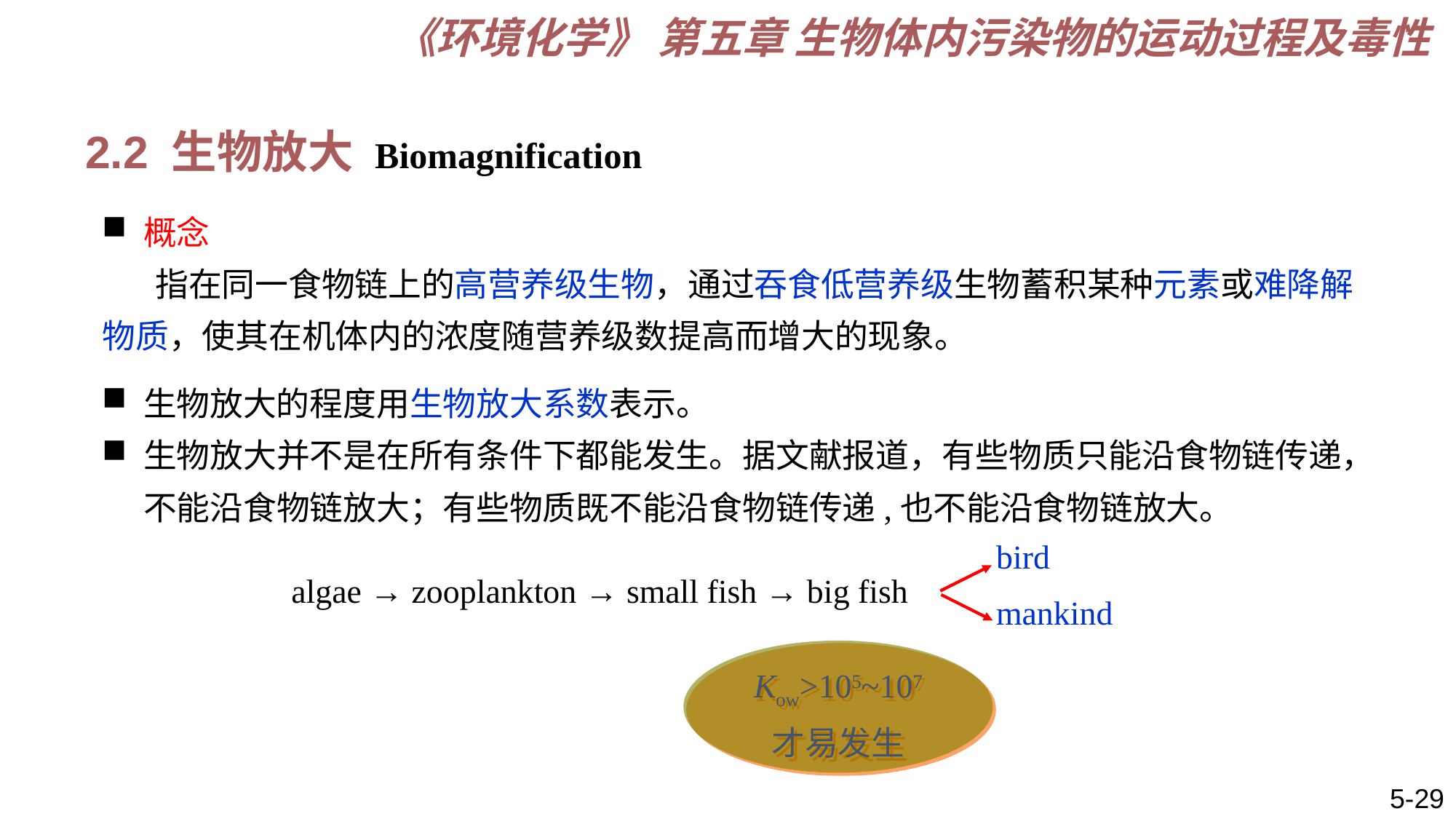

《环境化学》 第五章 生物体内污染物的运动过程及毒性
2.2 生物放大 Biomagnification
概念
      指在同一食物链上的高营养级生物，通过吞食低营养级生物蓄积某种元素或难降解物质，使其在机体内的浓度随营养级数提高而增大的现象。
生物放大的程度用生物放大系数表示。
生物放大并不是在所有条件下都能发生。据文献报道，有些物质只能沿食物链传递，不能沿食物链放大；有些物质既不能沿食物链传递,也不能沿食物链放大。
bird
mankind
algae → zooplankton → small fish → big fish

Kow>105~107
才易发生
5-29